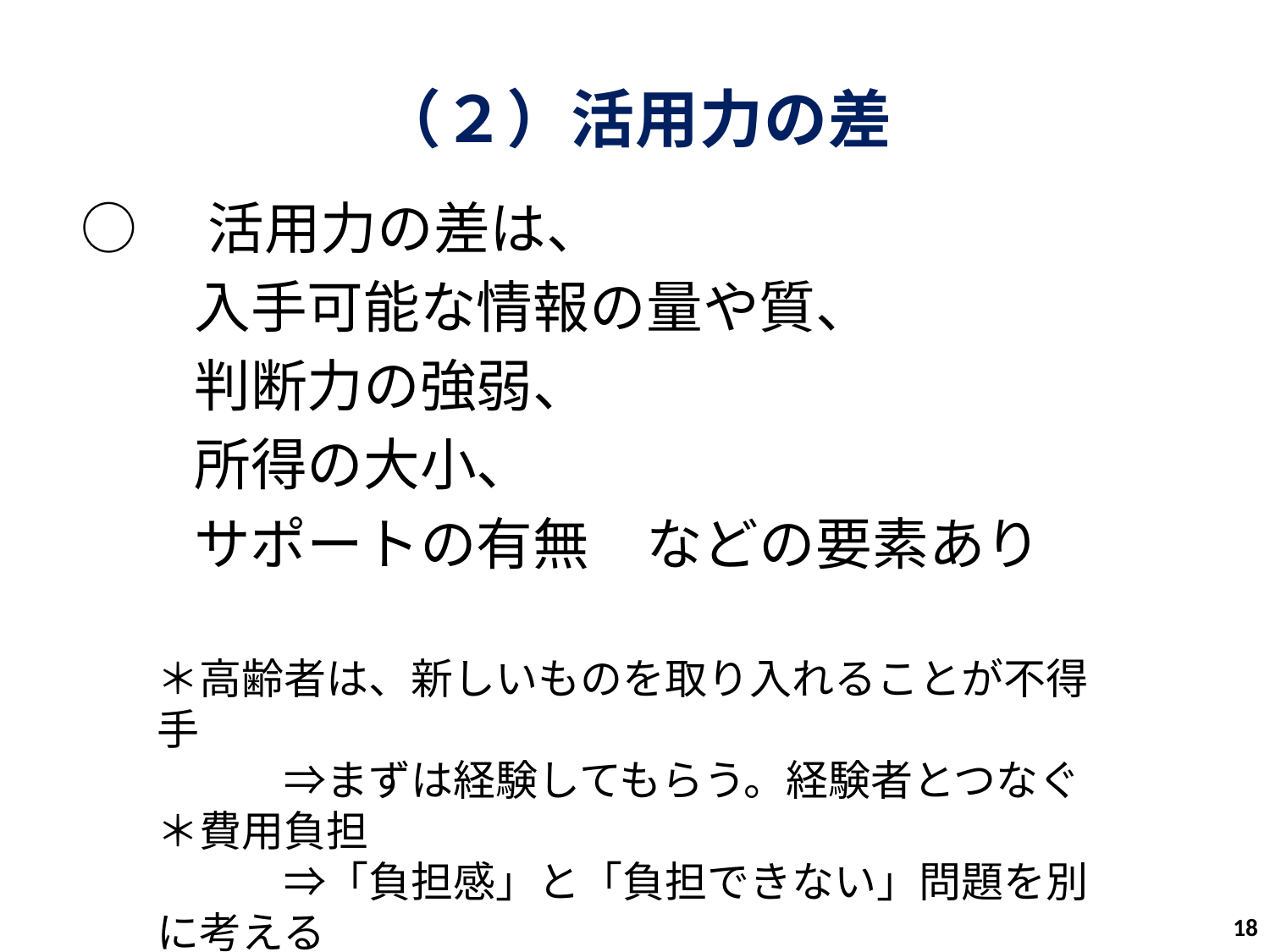

# （２）活用力の差
○　活用力の差は、
　　入手可能な情報の量や質、
　　判断力の強弱、
　　所得の大小、
　　サポートの有無　などの要素あり

＊高齢者は、新しいものを取り入れることが不得手
　　　⇒まずは経験してもらう。経験者とつなぐ
＊費用負担
　　　⇒「負担感」と「負担できない」問題を別に考える
18